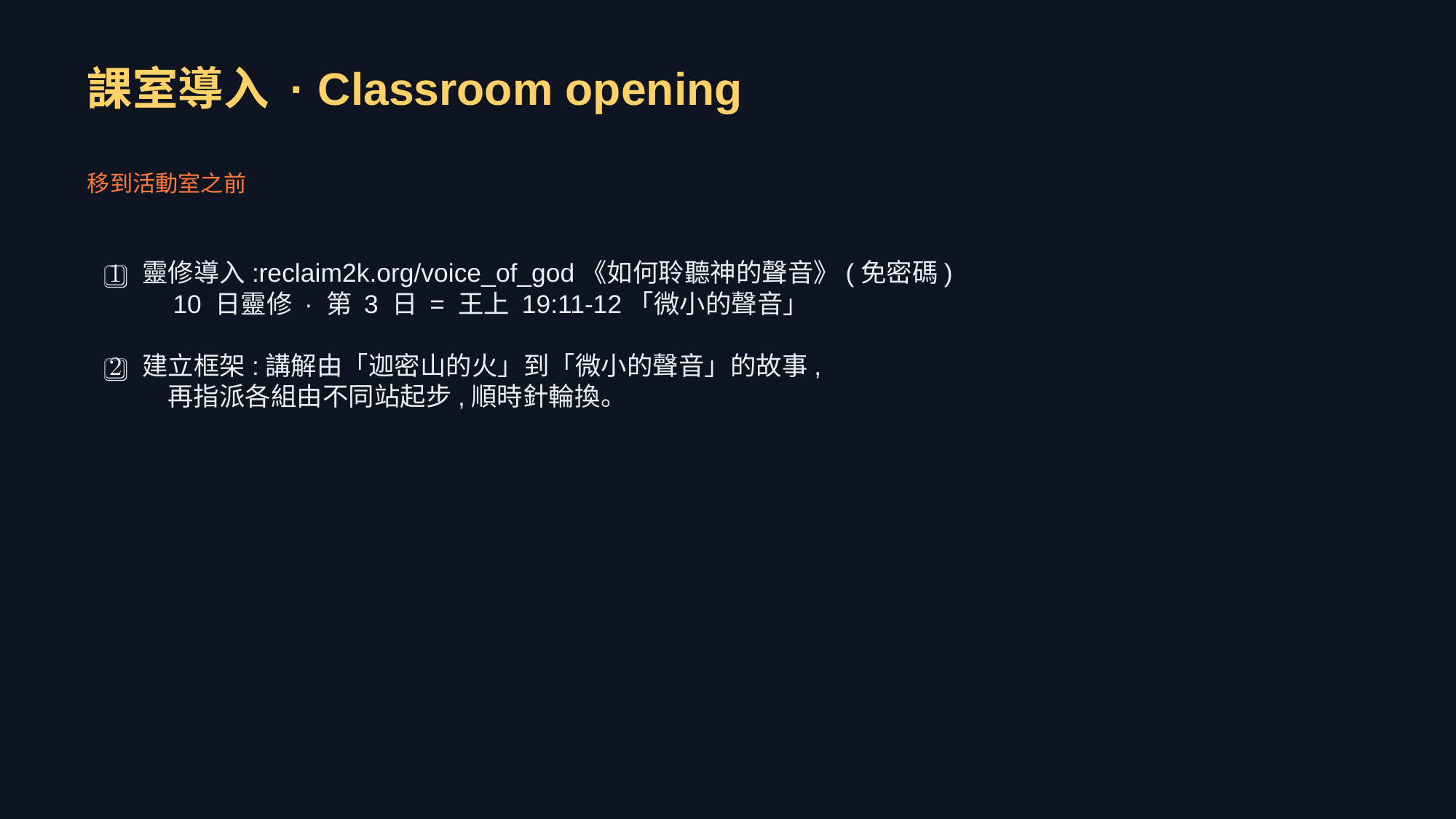

課室導入 · Classroom opening
移到活動室之前
1️⃣  靈修導入:reclaim2k.org/voice_of_god《如何聆聽神的聲音》(免密碼)
         10 日靈修 · 第 3 日 = 王上 19:11-12「微小的聲音」

2️⃣  建立框架:講解由「迦密山的火」到「微小的聲音」的故事,
         再指派各組由不同站起步,順時針輪換。